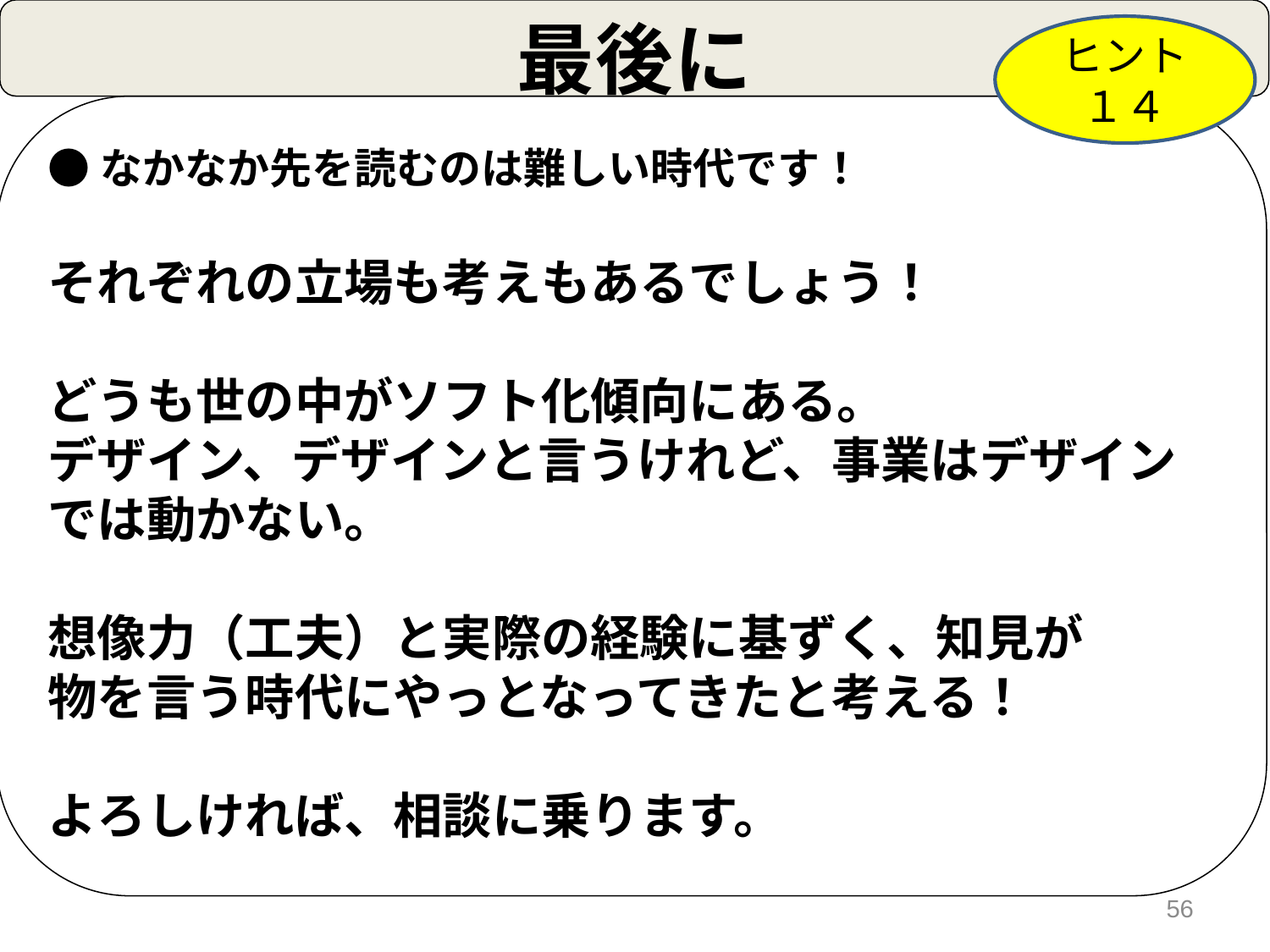

最後に
ヒント１４
●なかなか先を読むのは難しい時代です！

それぞれの立場も考えもあるでしょう！

どうも世の中がソフト化傾向にある。
デザイン、デザインと言うけれど、事業はデザイン
では動かない。

想像力（工夫）と実際の経験に基ずく、知見が
物を言う時代にやっとなってきたと考える！

よろしければ、相談に乗ります。

56